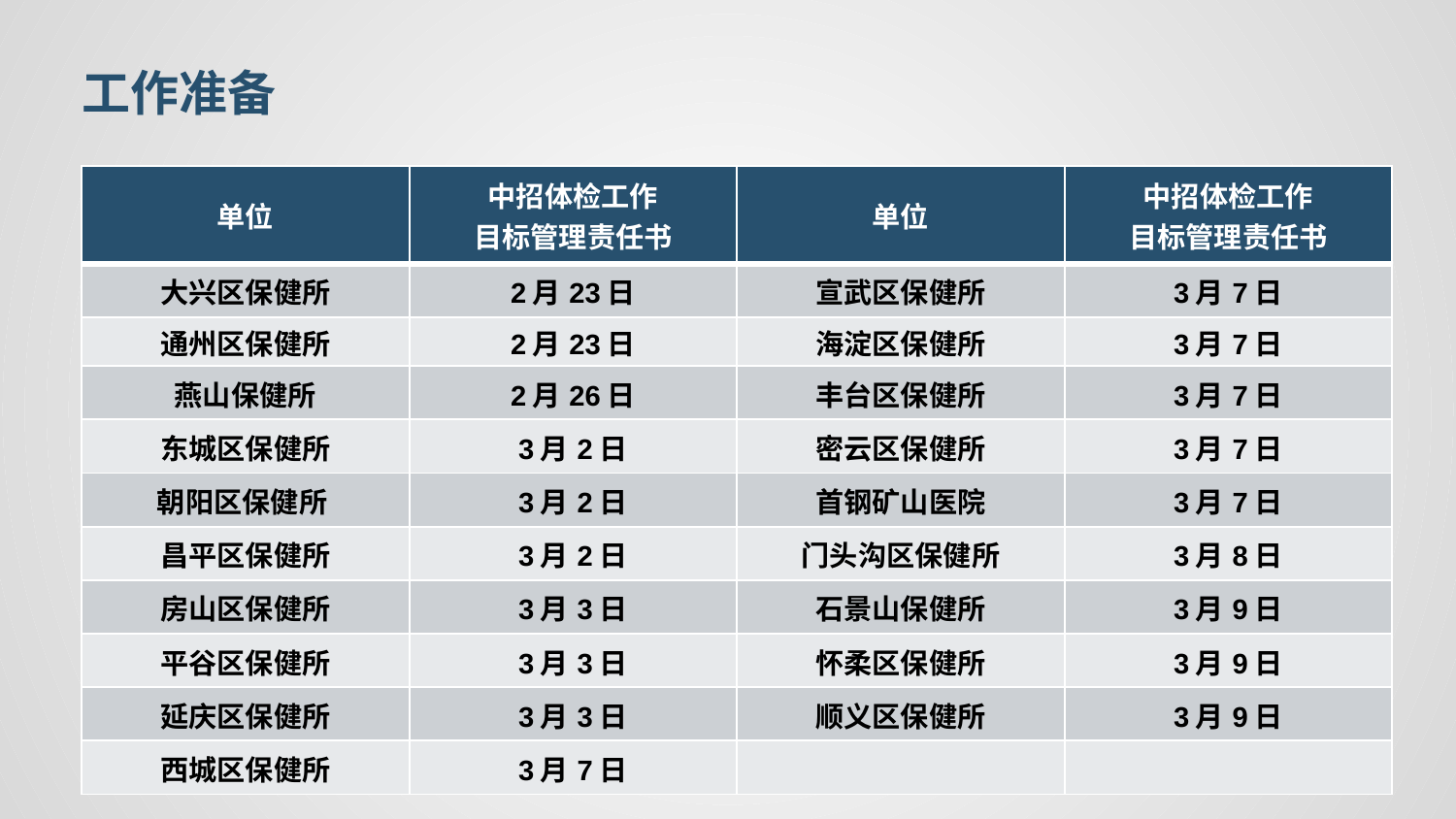

工作准备
| 单位 | 中招体检工作 目标管理责任书 | 单位 | 中招体检工作 目标管理责任书 |
| --- | --- | --- | --- |
| 大兴区保健所 | 2月23日 | 宣武区保健所 | 3月7日 |
| 通州区保健所 | 2月23日 | 海淀区保健所 | 3月7日 |
| 燕山保健所 | 2月26日 | 丰台区保健所 | 3月7日 |
| 东城区保健所 | 3月2日 | 密云区保健所 | 3月7日 |
| 朝阳区保健所 | 3月2日 | 首钢矿山医院 | 3月7日 |
| 昌平区保健所 | 3月2日 | 门头沟区保健所 | 3月8日 |
| 房山区保健所 | 3月3日 | 石景山保健所 | 3月9日 |
| 平谷区保健所 | 3月3日 | 怀柔区保健所 | 3月9日 |
| 延庆区保健所 | 3月3日 | 顺义区保健所 | 3月9日 |
| 西城区保健所 | 3月7日 |  |  |